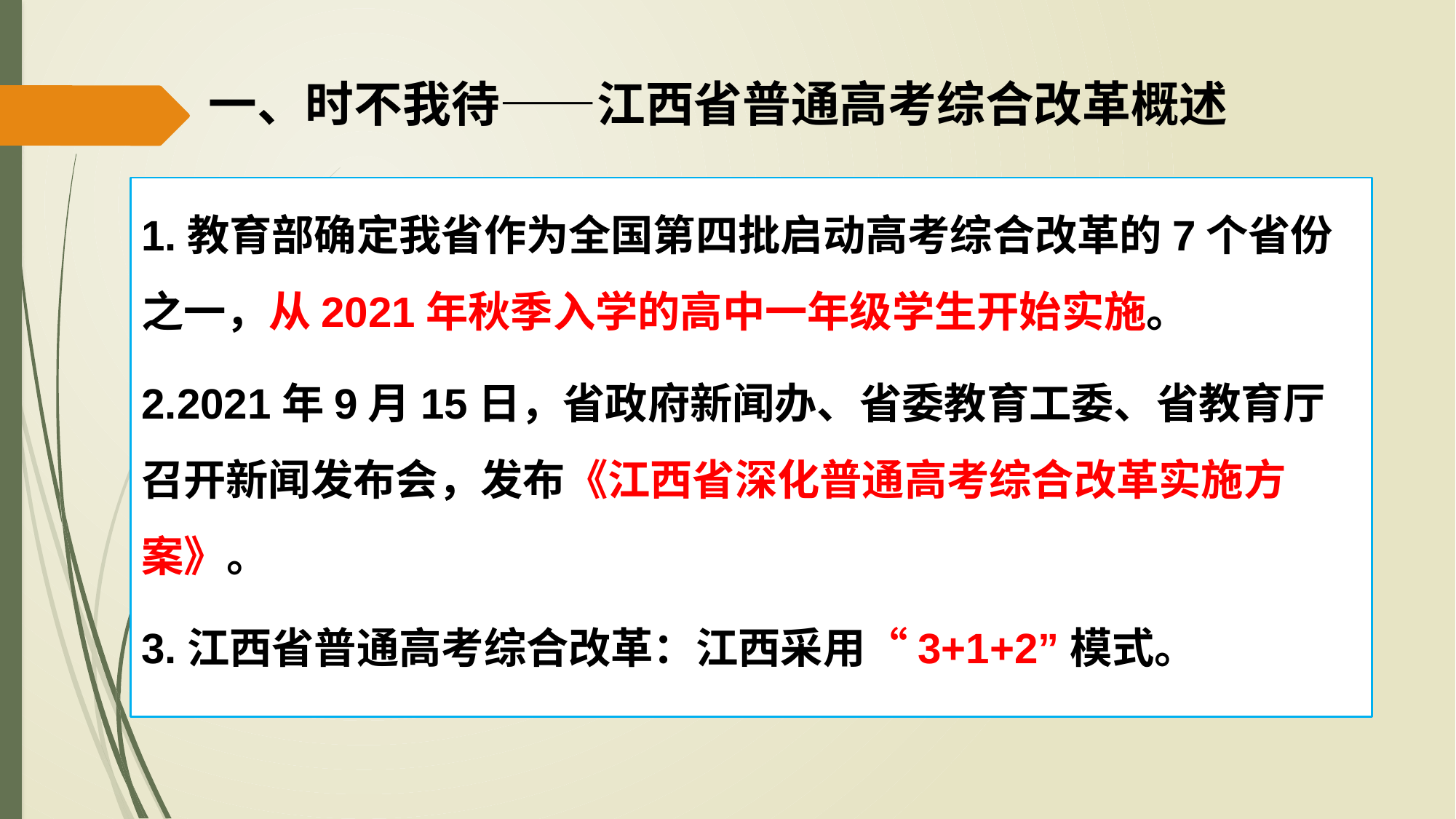

一、时不我待——江西省普通高考综合改革概述
1.教育部确定我省作为全国第四批启动高考综合改革的7个省份之一，从2021年秋季入学的高中一年级学生开始实施。
2.2021年9月15日，省政府新闻办、省委教育工委、省教育厅召开新闻发布会，发布《江西省深化普通高考综合改革实施方案》。
3.江西省普通高考综合改革：江西采用“3+1+2”模式。